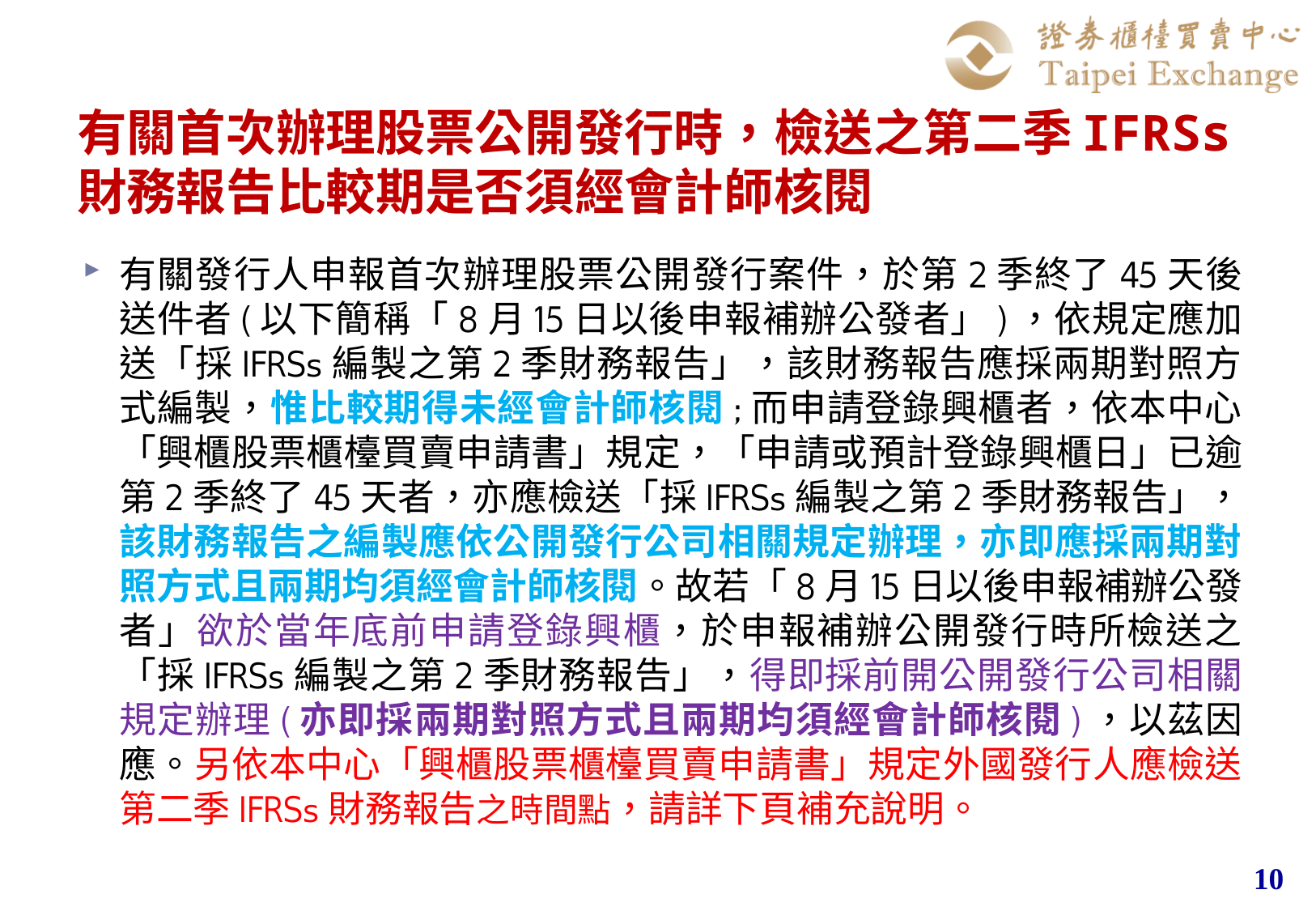

# 有關首次辦理股票公開發行時，檢送之第二季IFRSs財務報告比較期是否須經會計師核閱
有關發行人申報首次辦理股票公開發行案件，於第2季終了45天後送件者(以下簡稱「8月15日以後申報補辦公發者」)，依規定應加送「採IFRSs編製之第2季財務報告」，該財務報告應採兩期對照方式編製，惟比較期得未經會計師核閱;而申請登錄興櫃者，依本中心「興櫃股票櫃檯買賣申請書」規定，「申請或預計登錄興櫃日」已逾第2季終了45天者，亦應檢送「採IFRSs編製之第2季財務報告」，該財務報告之編製應依公開發行公司相關規定辦理，亦即應採兩期對照方式且兩期均須經會計師核閱。故若「8月15日以後申報補辦公發者」欲於當年底前申請登錄興櫃，於申報補辦公開發行時所檢送之「採IFRSs編製之第2季財務報告」，得即採前開公開發行公司相關規定辦理(亦即採兩期對照方式且兩期均須經會計師核閱)，以茲因應。另依本中心「興櫃股票櫃檯買賣申請書」規定外國發行人應檢送第二季IFRSs財務報告之時間點，請詳下頁補充說明。

10